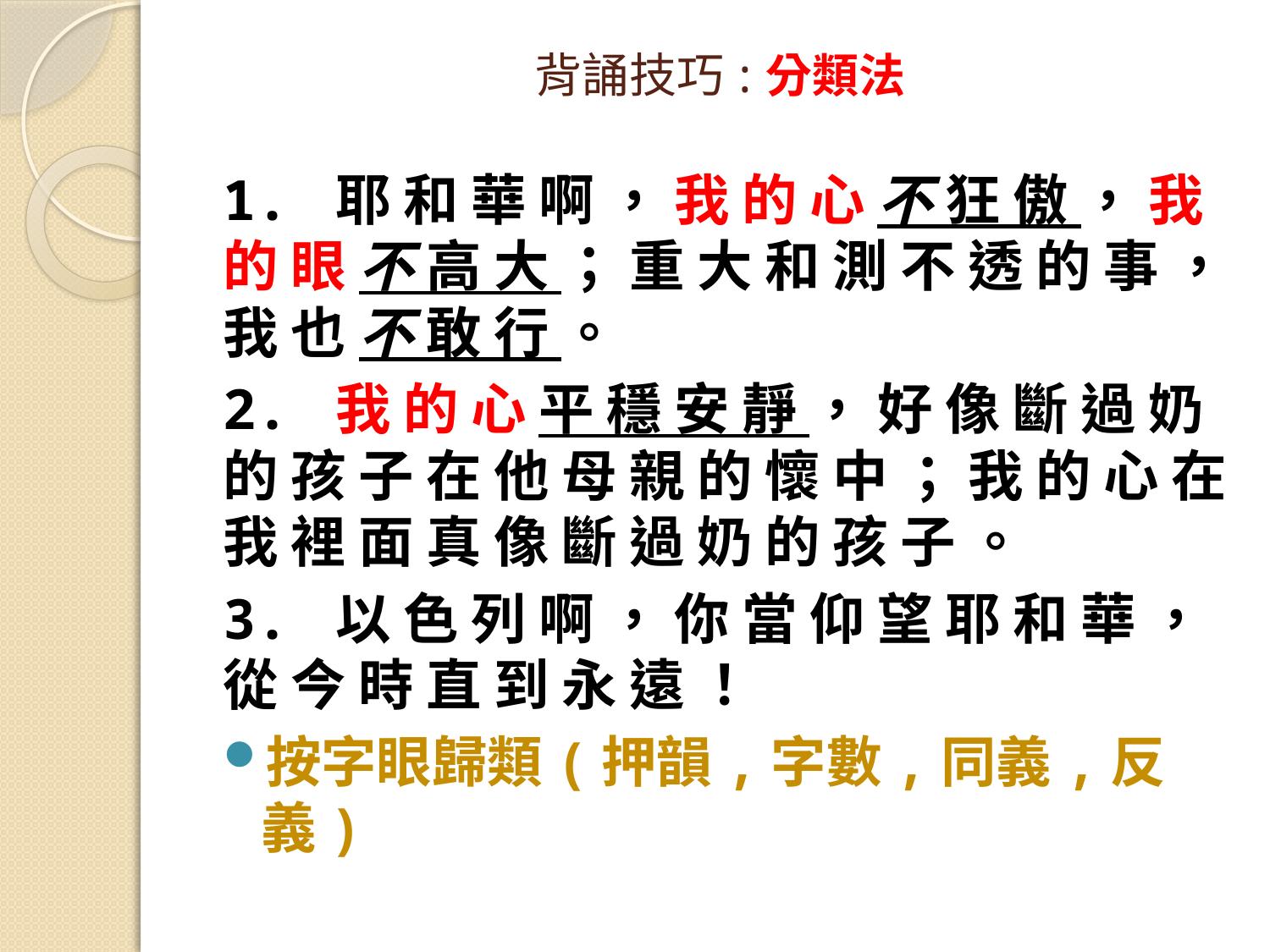

# 背誦技巧:分類法
1. 耶 和 華 啊 ， 我 的 心 不 狂 傲 ， 我 的 眼 不 高 大 ； 重 大 和 測 不 透 的 事 ， 我 也 不 敢 行 。
2. 我 的 心 平 穩 安 靜 ， 好 像 斷 過 奶 的 孩 子 在 他 母 親 的 懷 中 ； 我 的 心 在 我 裡 面 真 像 斷 過 奶 的 孩 子 。
3. 以 色 列 啊 ， 你 當 仰 望 耶 和 華 ， 從 今 時 直 到 永 遠 ！
按字眼歸類(押韻,字數,同義,反義)